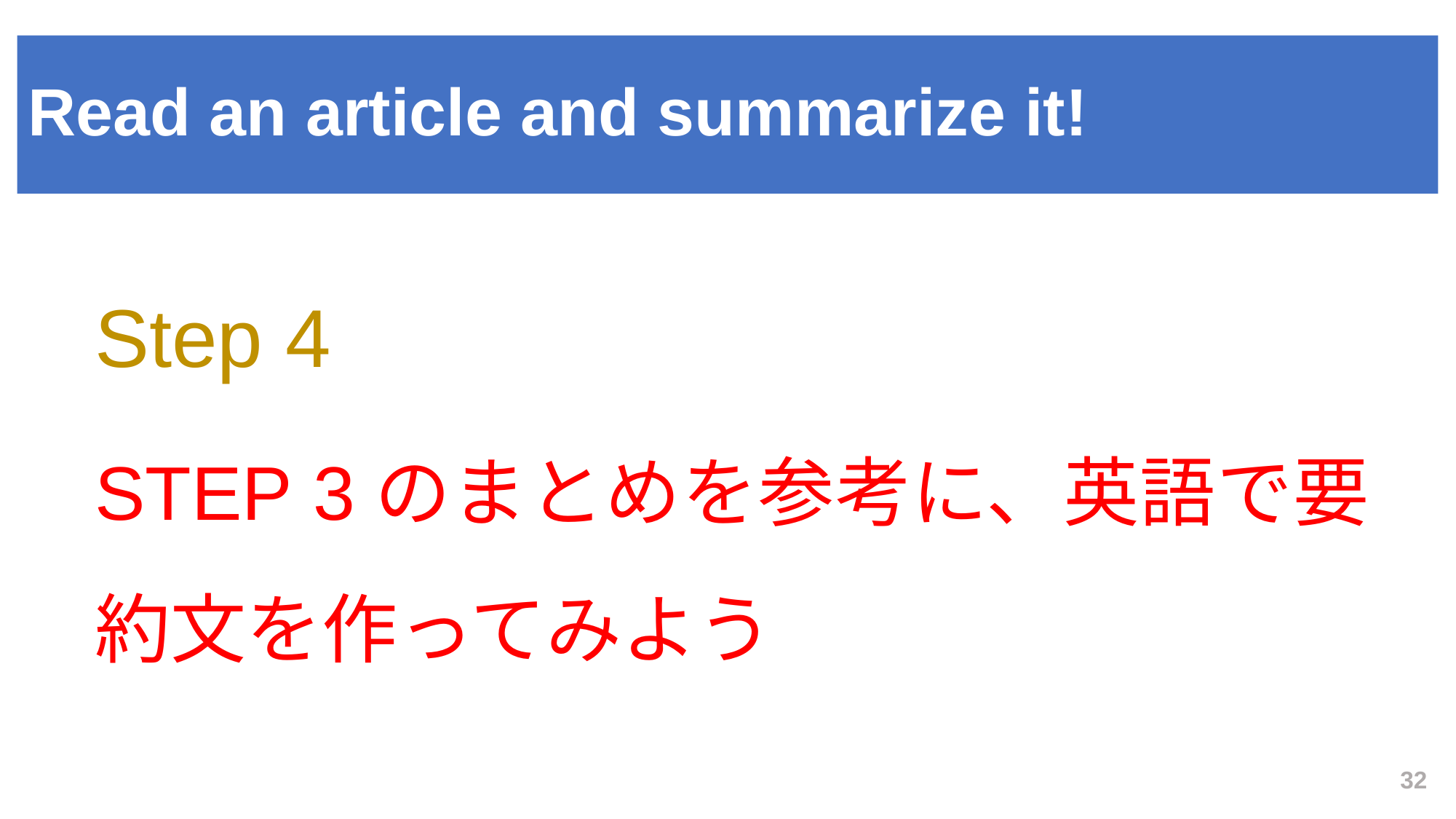

Read an article and summarize it!
#
Step 4
STEP 3のまとめを参考に、英語で要約文を作ってみよう